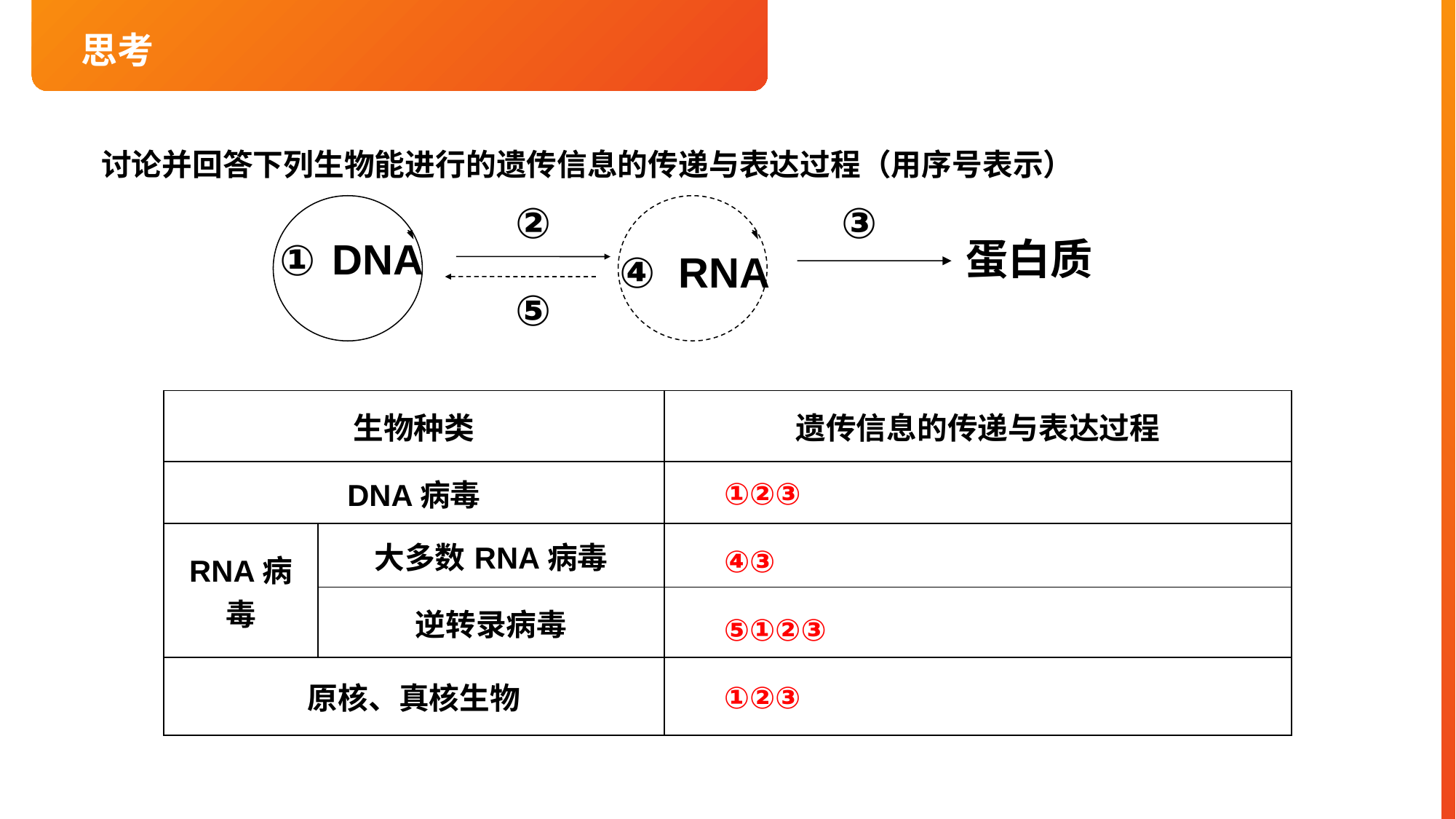

思考
讨论并回答下列生物能进行的遗传信息的传递与表达过程（用序号表示）

②
③
DNA
蛋白质
①
④
RNA

⑤
| 生物种类 |  | 遗传信息的传递与表达过程 |
| --- | --- | --- |
| DNA病毒 |  |  |
| RNA病毒 | 大多数RNA病毒 |  |
|  | 逆转录病毒 |  |
| 原核、真核生物 |  |  |
①②③
④③
⑤①②③
①②③